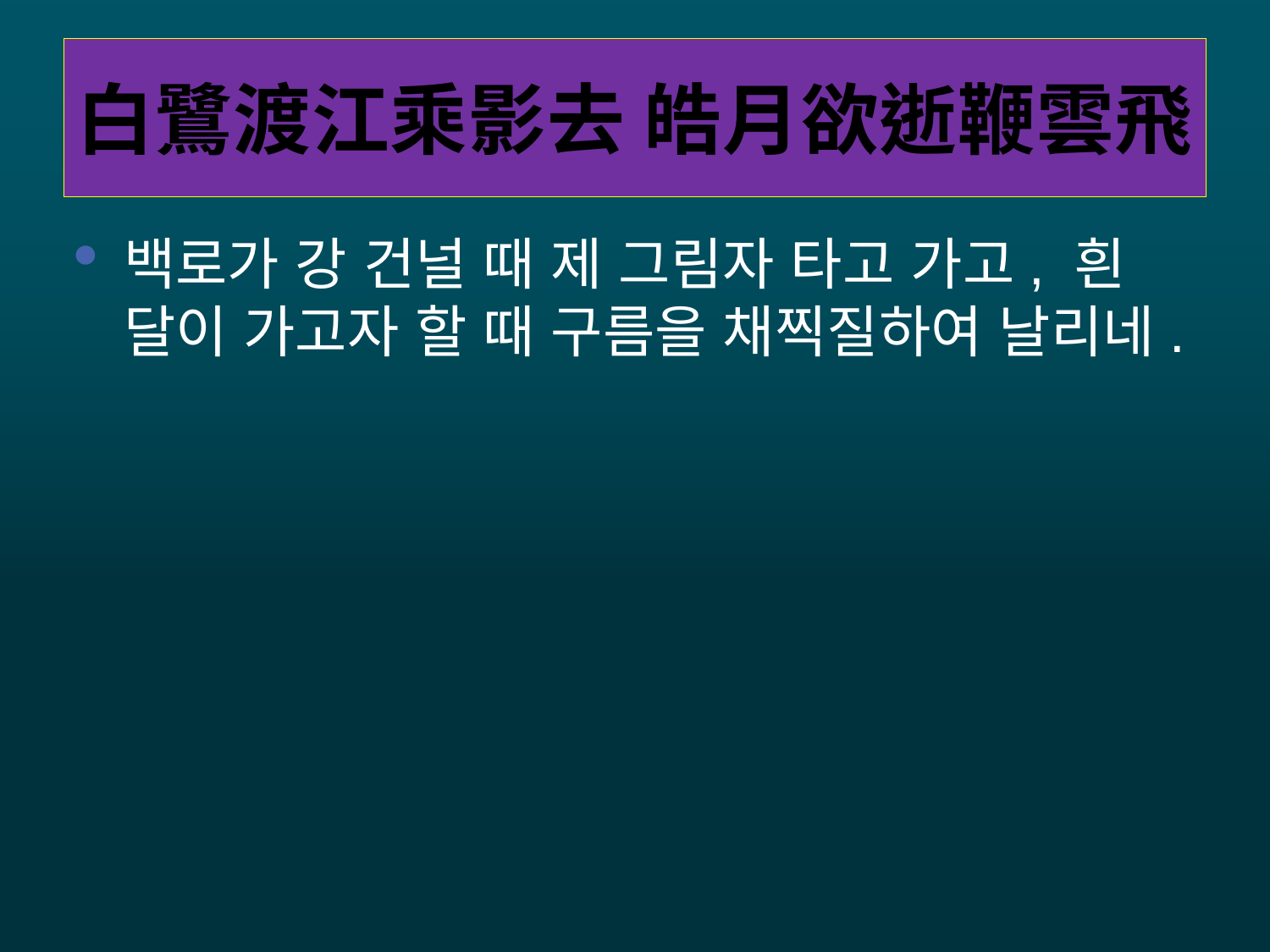

# 白鷺渡江乘影去 皓月欲逝鞭雲飛
백로가 강 건널 때 제 그림자 타고 가고, 흰 달이 가고자 할 때 구름을 채찍질하여 날리네.